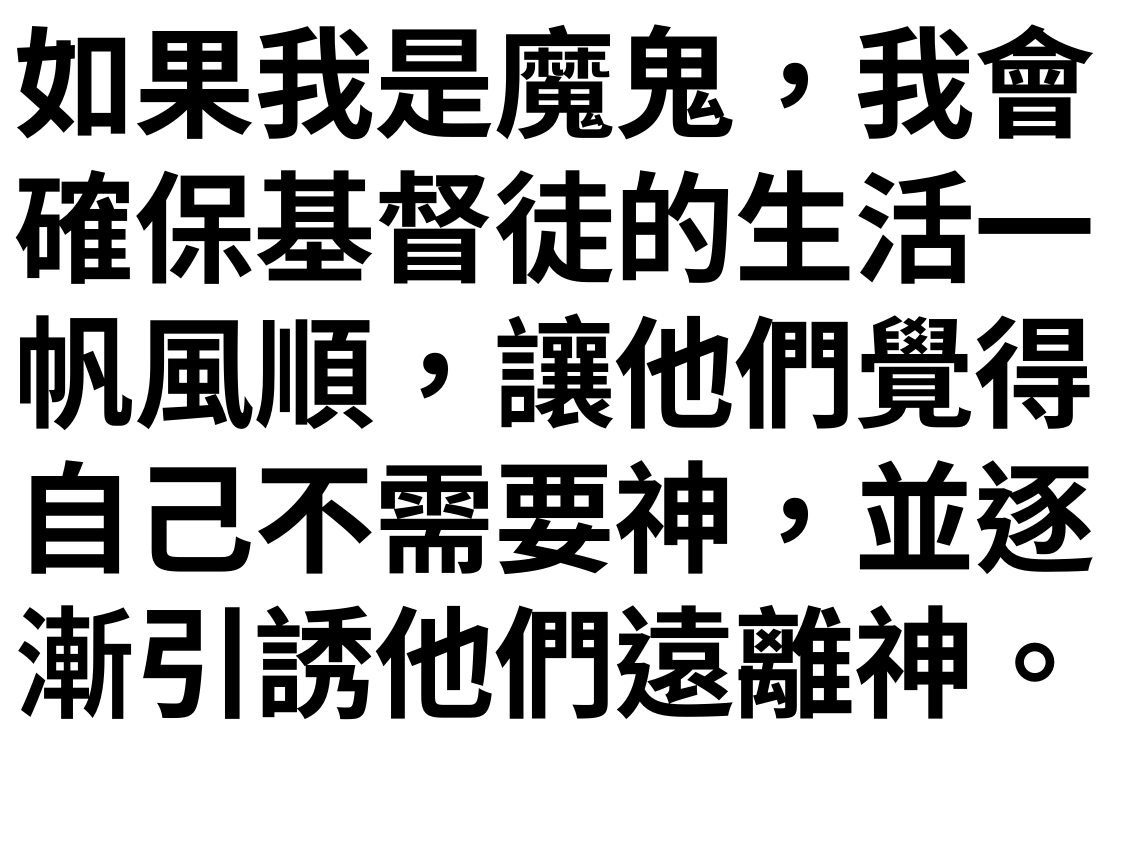

如果我是魔鬼，我會確保基督徒的生活一帆風順，讓他們覺得自己不需要神，並逐漸引誘他們遠離神。